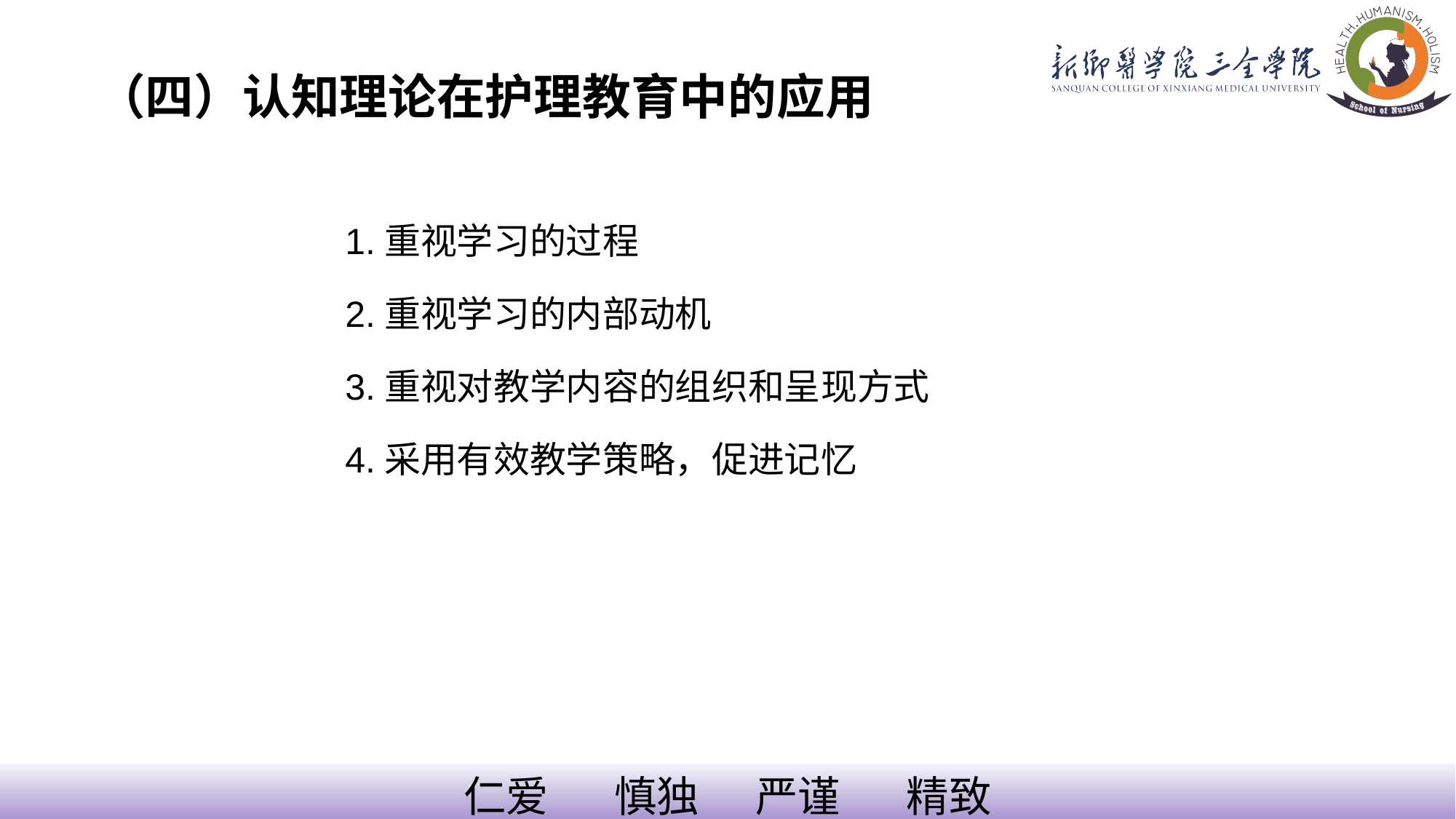

（四）认知理论在护理教育中的应用
1.重视学习的过程
2.重视学习的内部动机
3.重视对教学内容的组织和呈现方式
4.采用有效教学策略，促进记忆